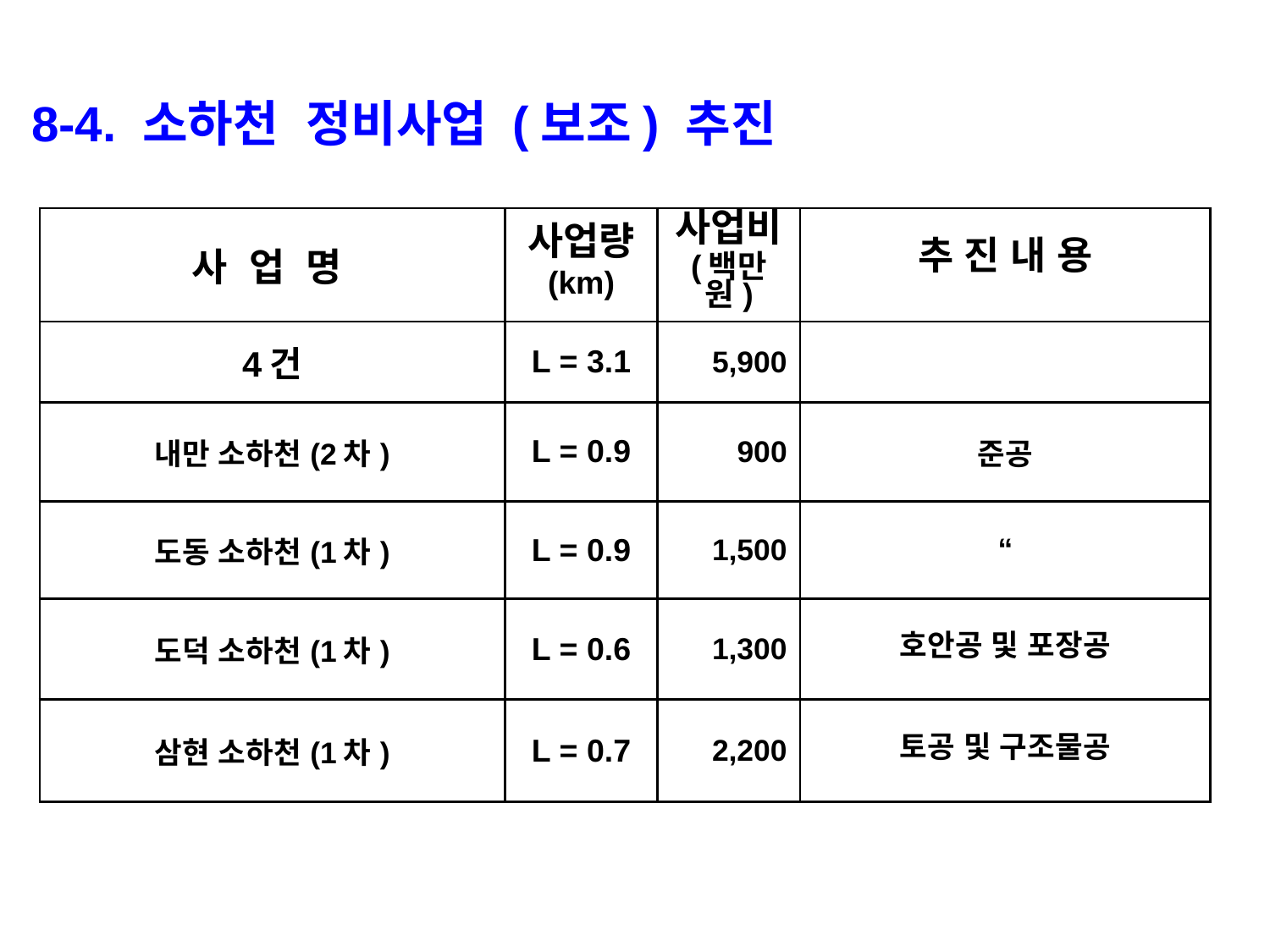

8-4. 소하천  정비사업 (보조) 추진

| 사 업 명 | 사업량 (km) | 사업비 (백만원) | 추 진 내 용 |
| --- | --- | --- | --- |
| 4건 | L = 3.1 | 5,900 |  |
| 내만 소하천(2차) | L = 0.9 | 900 | 준공 |
| 도동 소하천(1차) | L = 0.9 | 1,500 | “ |
| 도덕 소하천(1차) | L = 0.6 | 1,300 | 호안공 및 포장공 |
| 삼현 소하천(1차) | L = 0.7 | 2,200 | 토공 및 구조물공 |